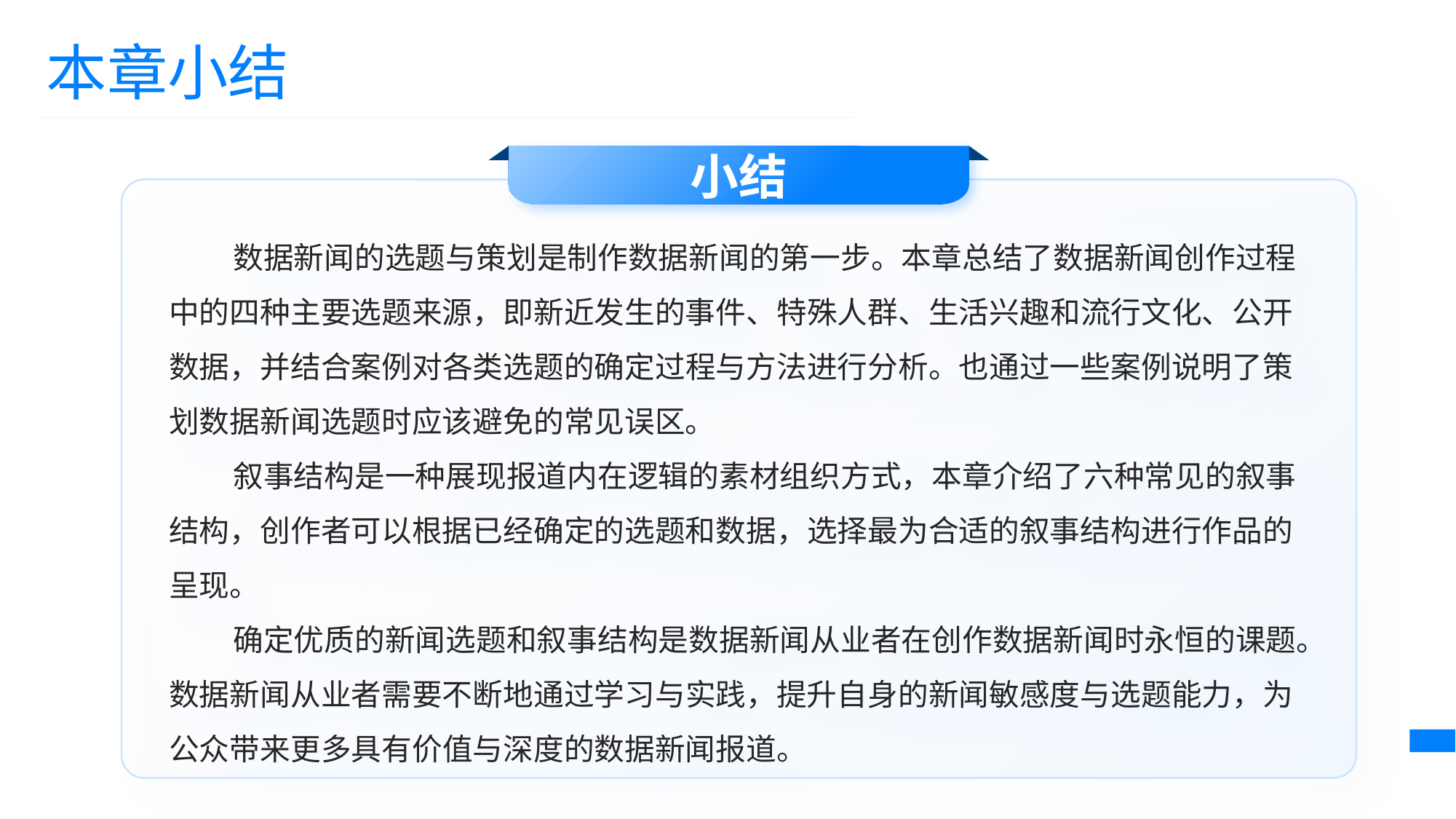

本章小结

小结

数据新闻的选题与策划是制作数据新闻的第一步。本章总结了数据新闻创作过程中的四种主要选题来源，即新近发生的事件、特殊人群、生活兴趣和流行文化、公开数据，并结合案例对各类选题的确定过程与方法进行分析。也通过一些案例说明了策划数据新闻选题时应该避免的常见误区。
叙事结构是一种展现报道内在逻辑的素材组织方式，本章介绍了六种常见的叙事结构，创作者可以根据已经确定的选题和数据，选择最为合适的叙事结构进行作品的呈现。
确定优质的新闻选题和叙事结构是数据新闻从业者在创作数据新闻时永恒的课题。数据新闻从业者需要不断地通过学习与实践，提升自身的新闻敏感度与选题能力，为公众带来更多具有价值与深度的数据新闻报道。